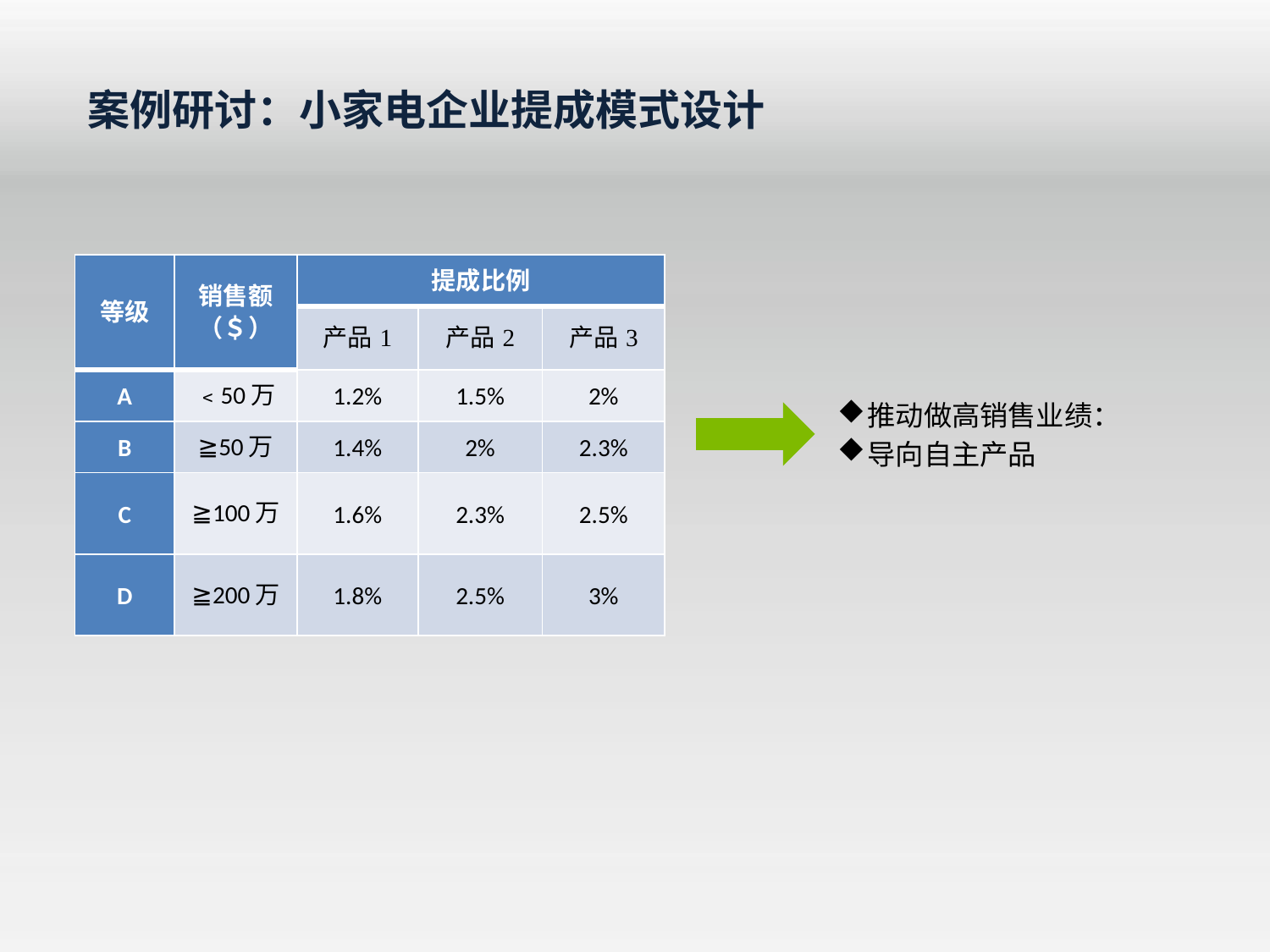

案例研讨：小家电企业提成模式设计
| 等级 | 销售额（＄） | 提成比例 |  |  |
| --- | --- | --- | --- | --- |
|  |  | 产品1 | 产品2 | 产品3 |
| A | ﹤50万 | 1.2% | 1.5% | 2% |
| B | ≧50万 | 1.4% | 2% | 2.3% |
| C | ≧100万 | 1.6% | 2.3% | 2.5% |
| D | ≧200万 | 1.8% | 2.5% | 3% |
推动做高销售业绩：
导向自主产品